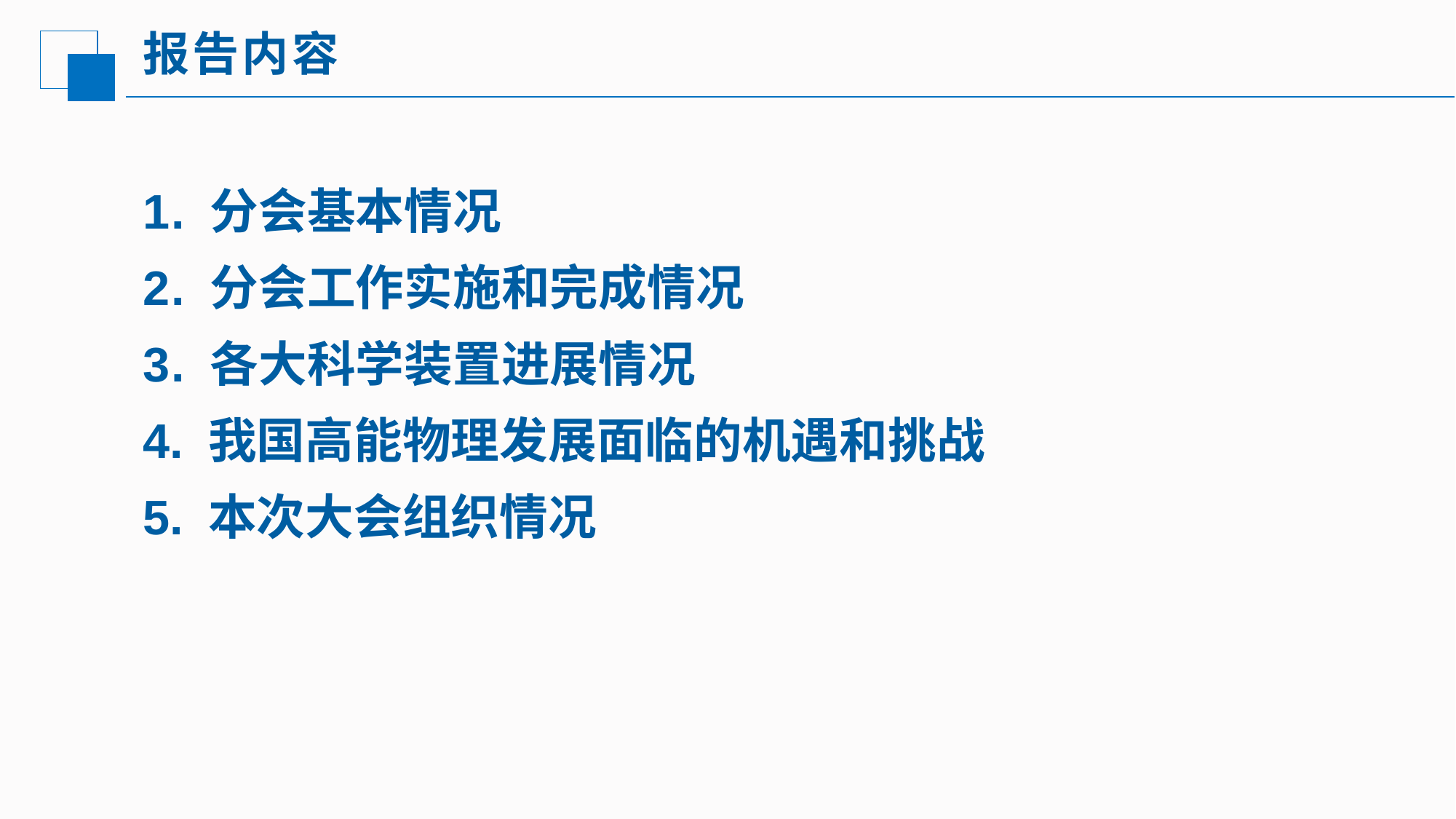

# 报告内容
 分会基本情况
 分会工作实施和完成情况
 各大科学装置进展情况
4. 我国高能物理发展面临的机遇和挑战
5. 本次大会组织情况